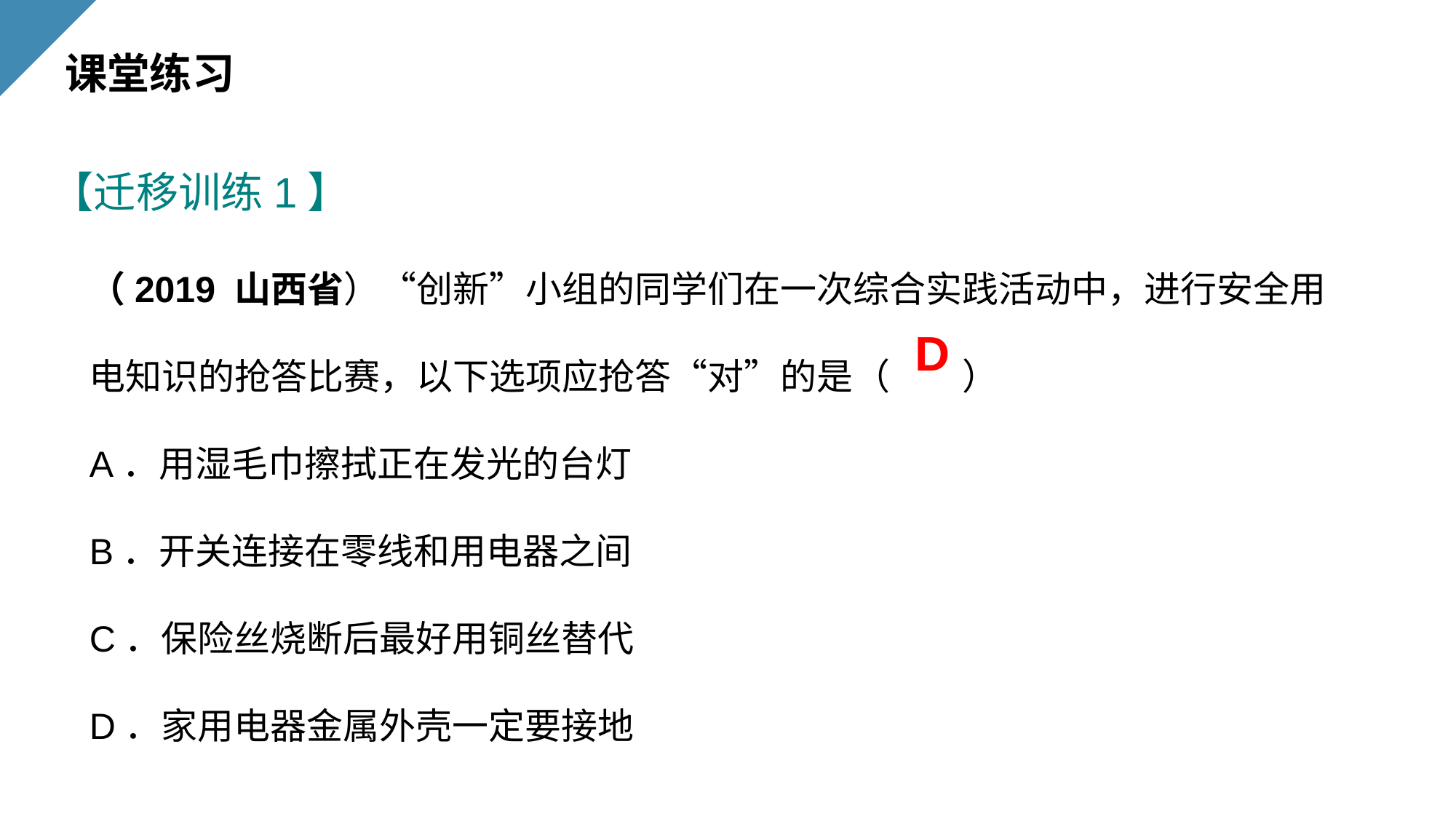

课堂练习
【迁移训练1】
（2019 山西省）“创新”小组的同学们在一次综合实践活动中，进行安全用电知识的抢答比赛，以下选项应抢答“对”的是（　　）
A．用湿毛巾擦拭正在发光的台灯
B．开关连接在零线和用电器之间
C．保险丝烧断后最好用铜丝替代
D．家用电器金属外壳一定要接地
D